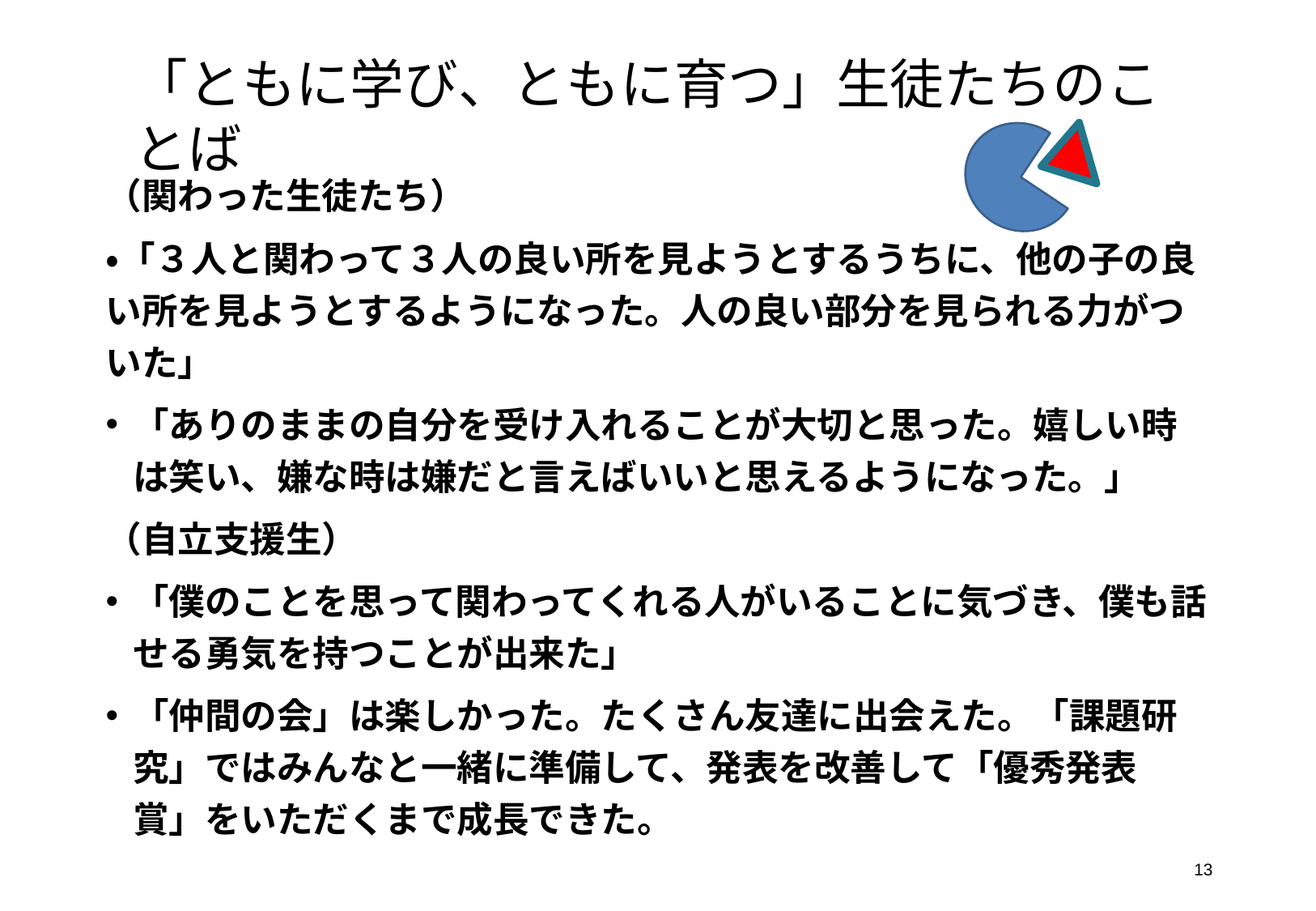

「ともに学び、ともに育つ」生徒たちのことば

（関わった生徒たち）
・「３人と関わって３人の良い所を見ようとするうちに、他の子の良い所を見ようとするようになった。人の良い部分を見られる力がついた」
「ありのままの自分を受け入れることが大切と思った。嬉しい時は笑い、嫌な時は嫌だと言えばいいと思えるようになった。」
（自立支援生）
「僕のことを思って関わってくれる人がいることに気づき、僕も話せる勇気を持つことが出来た」
「仲間の会」は楽しかった。たくさん友達に出会えた。「課題研究」ではみんなと一緒に準備して、発表を改善して「優秀発表賞」をいただくまで成長できた。

13